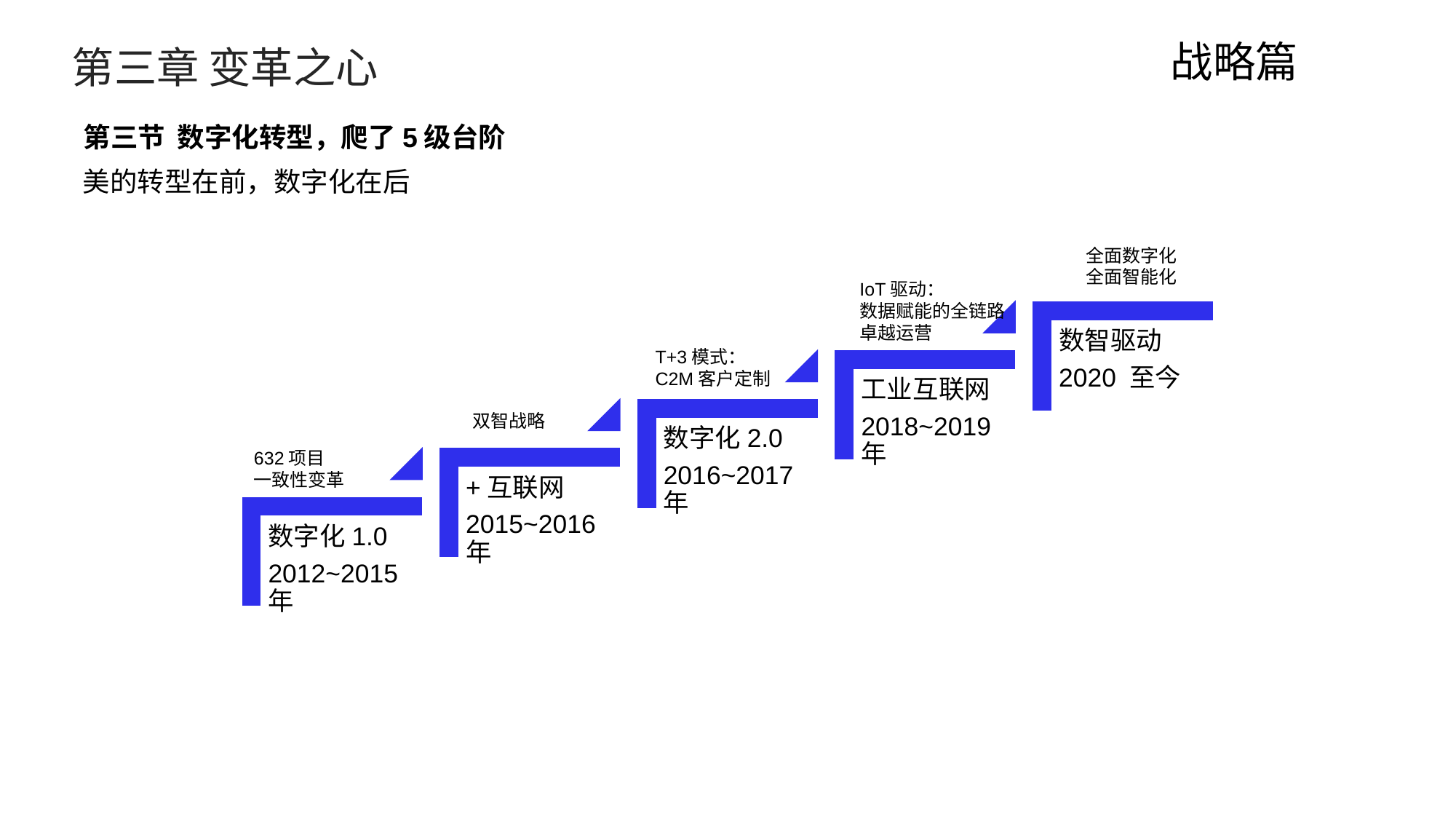

战略篇
第三章 变革之心
第三节  数字化转型，爬了5级台阶
美的转型在前，数字化在后
数字化1.0
2012~2015 年
+互联网
2015~2016 年
数字化2.0
2016~2017 年
工业互联网
2018~2019 年
数智驱动
2020 至今
全面数字化
全面智能化
IoT驱动：
数据赋能的全链路
卓越运营
T+3模式：
C2M客户定制
双智战略
632项目
一致性变革